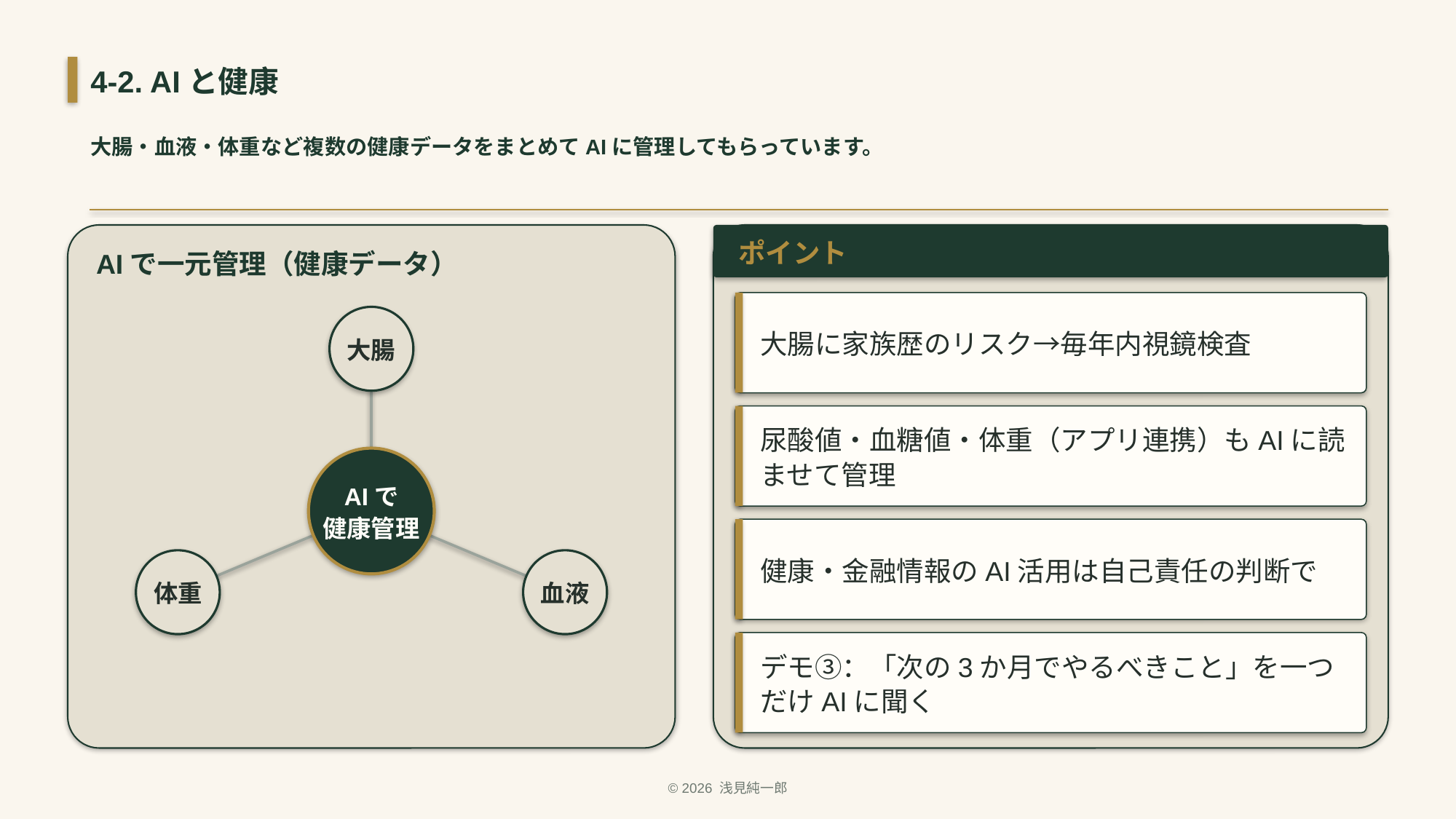

4-2. AIと健康

大腸・血液・体重など複数の健康データをまとめてAIに管理してもらっています。

ポイント
AIで一元管理（健康データ）

大腸に家族歴のリスク→毎年内視鏡検査

大腸

尿酸値・血糖値・体重（アプリ連携）もAIに読ませて管理
AIで
健康管理

健康・金融情報のAI活用は自己責任の判断で

体重

血液

デモ③：「次の3か月でやるべきこと」を一つだけAIに聞く
© 2026 浅見純一郎